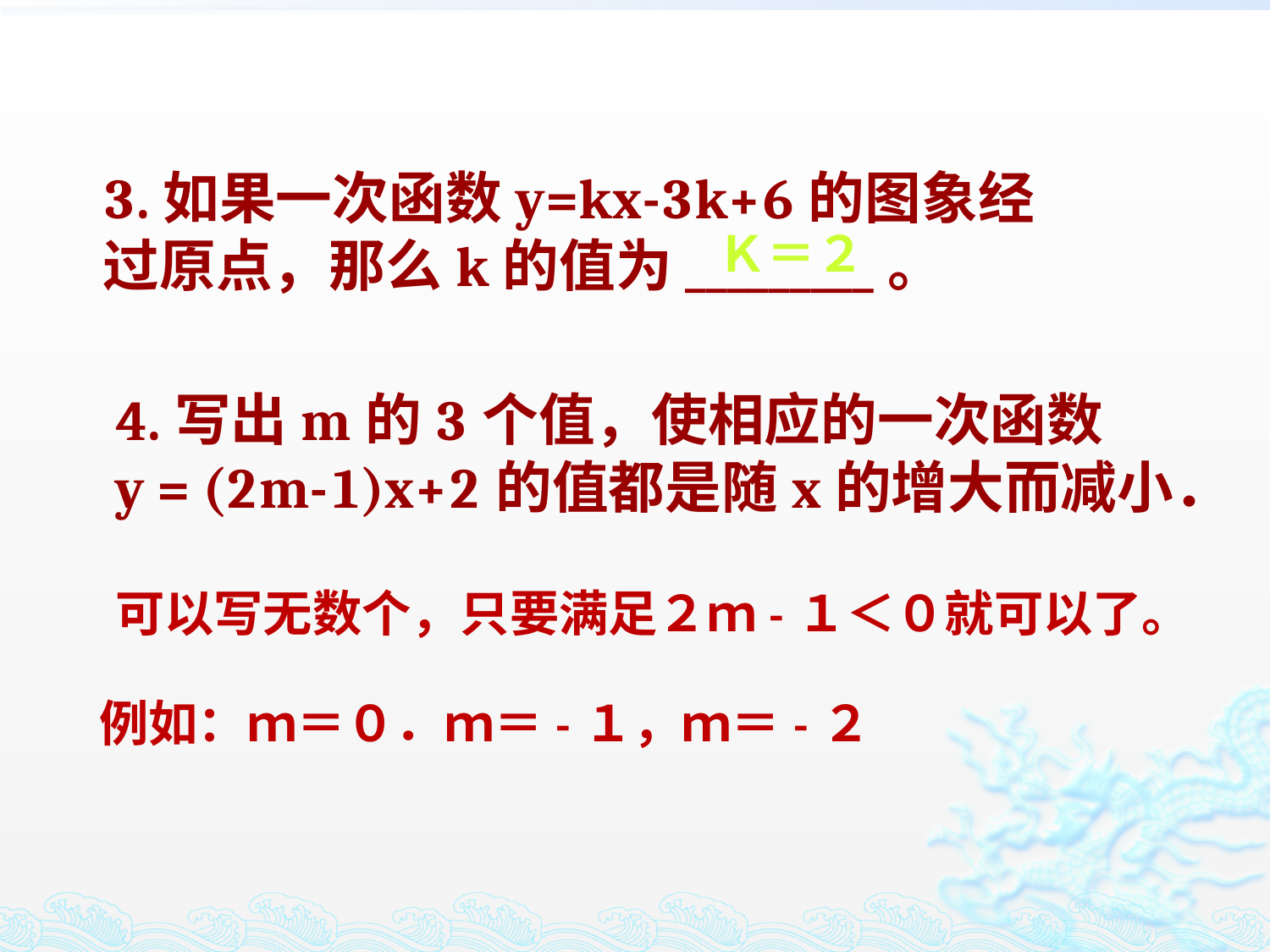

3.如果一次函数y=kx-3k+6的图象经
过原点，那么k的值为_________。
Ｋ＝２
4.写出m的3个值，使相应的一次函数
y = (2m-1)x+2的值都是随x的增大而减小．
可以写无数个，只要满足２ｍ-１＜０就可以了。
例如：ｍ＝０．ｍ＝-１，ｍ＝-２